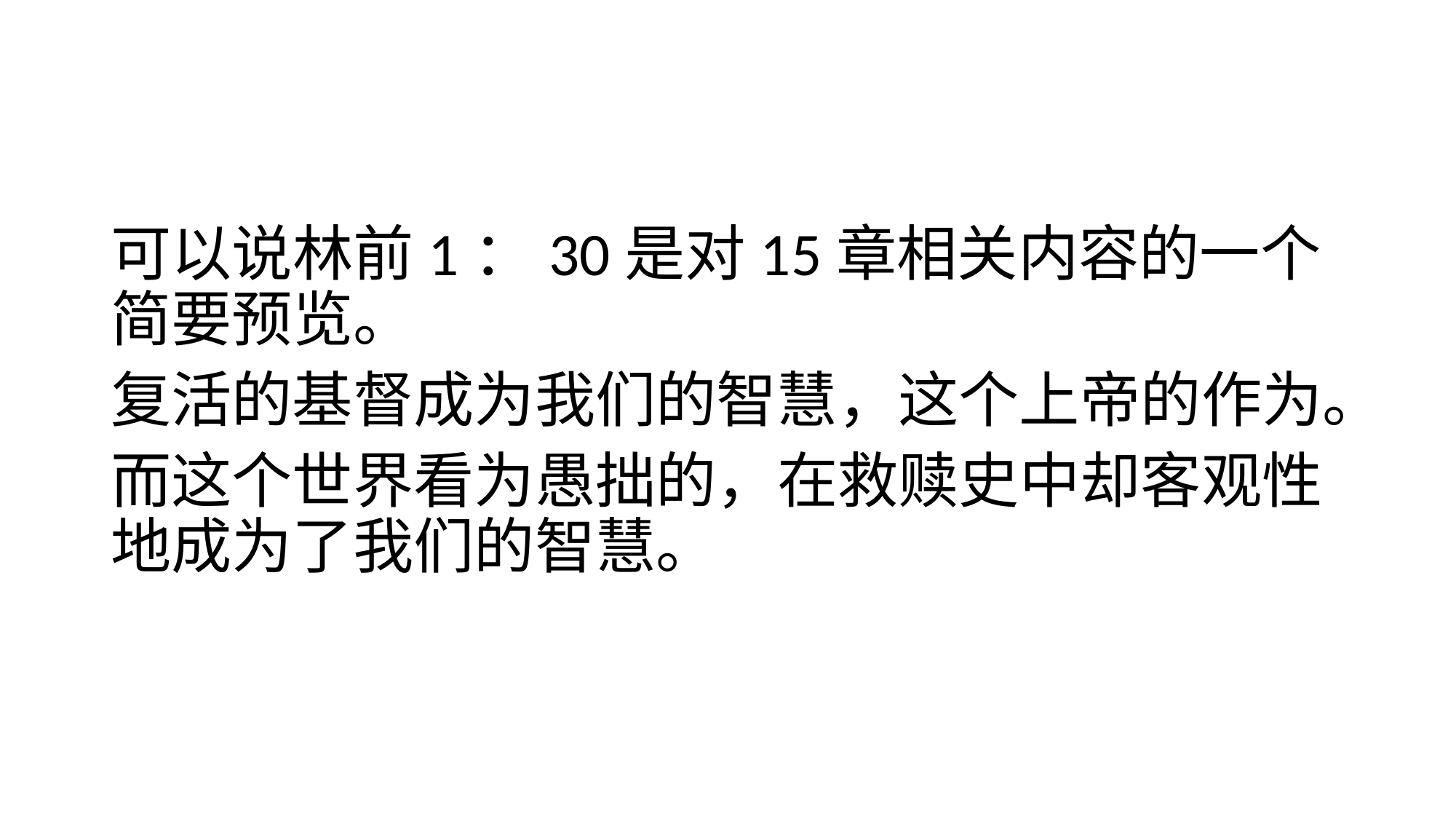

#
可以说林前1：30是对15章相关内容的一个简要预览。
复活的基督成为我们的智慧，这个上帝的作为。
而这个世界看为愚拙的，在救赎史中却客观性地成为了我们的智慧。